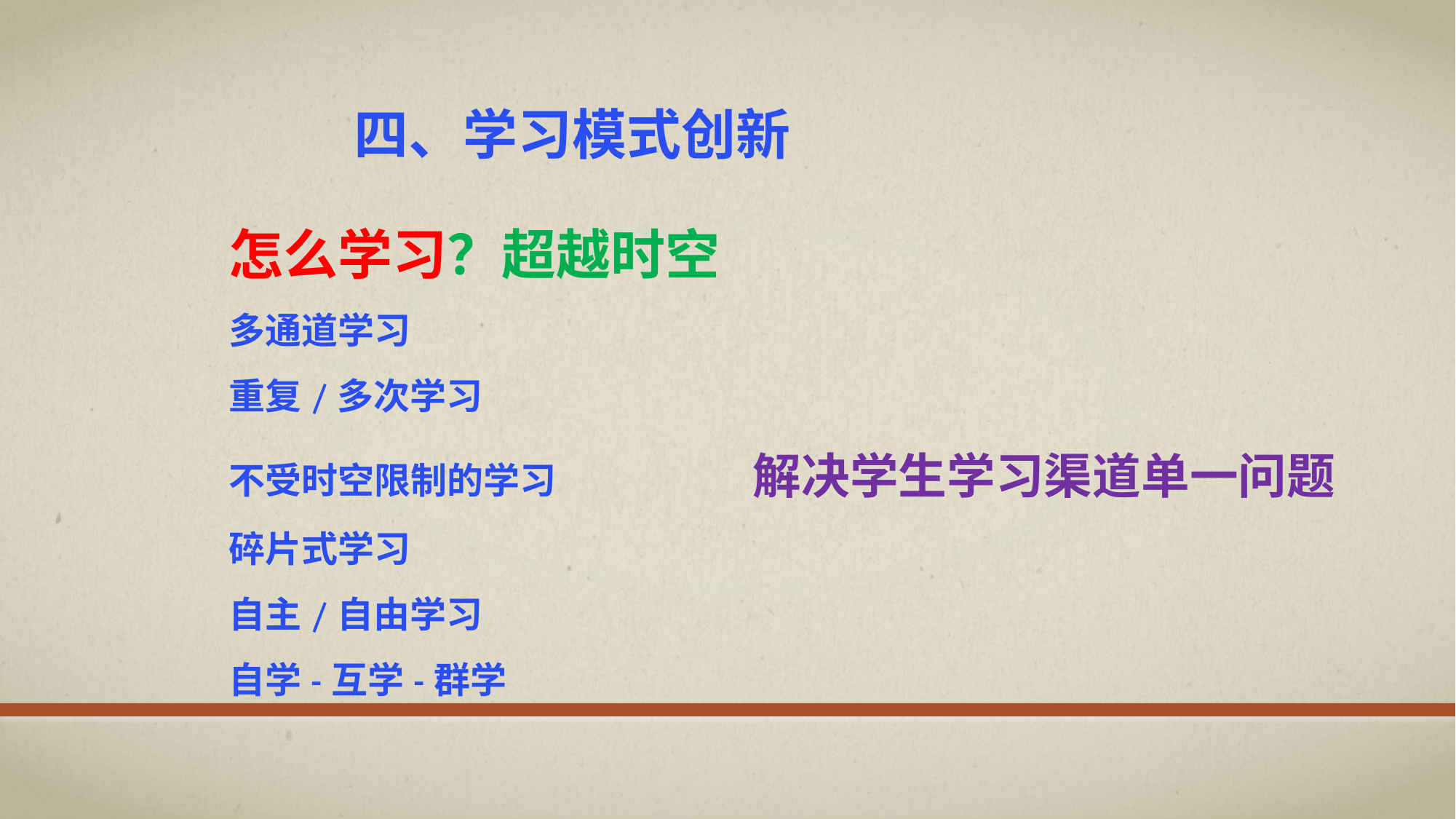

四、学习模式创新
# 怎么学习？超越时空 多通道学习 重复/多次学习 不受时空限制的学习                        解决学生学习渠道单一问题 碎片式学习 自主/自由学习 自学-互学-群学